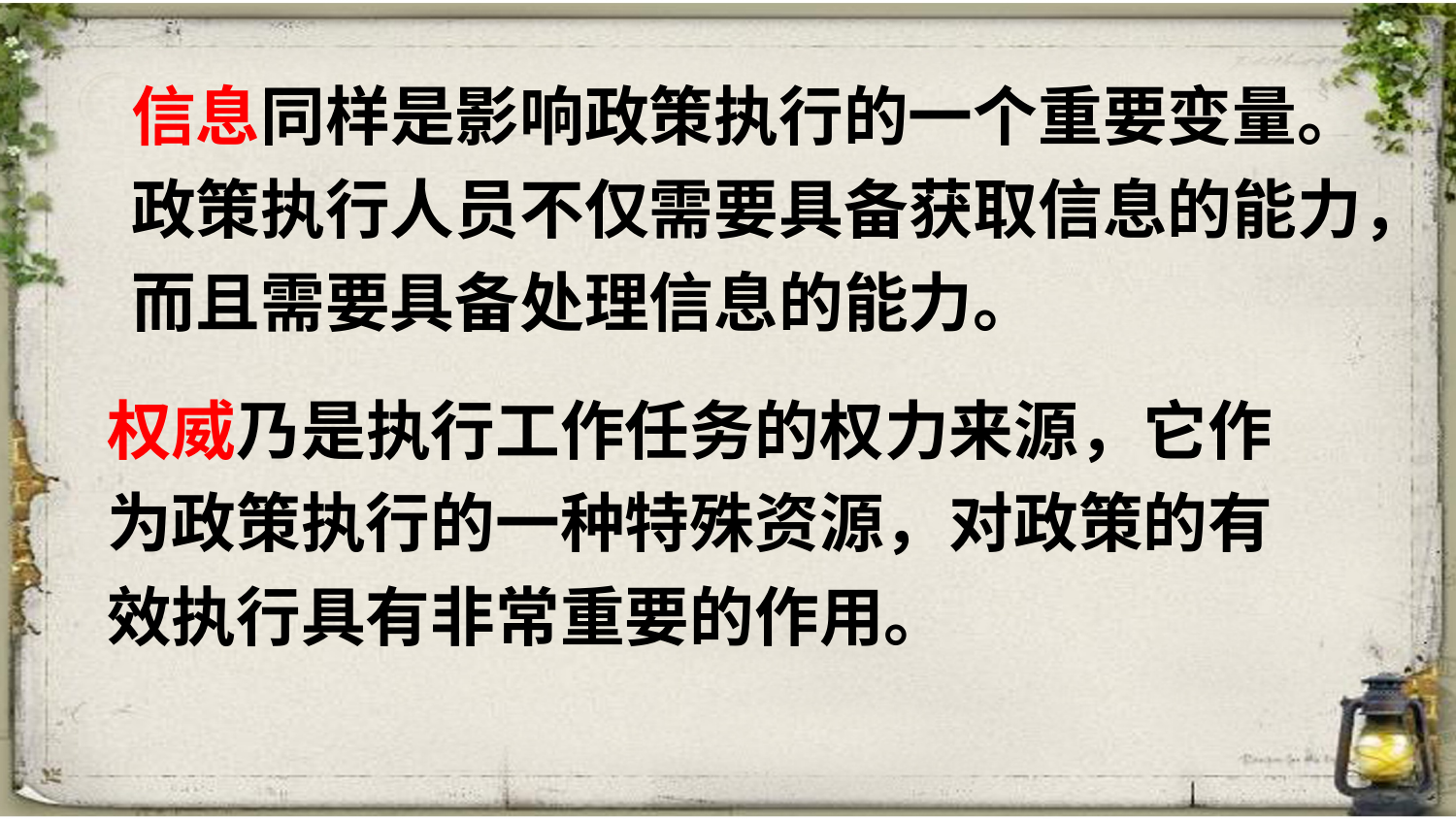

信息同样是影响政策执行的一个重要变量。
政策执行人员不仅需要具备获取信息的能力，
而且需要具备处理信息的能力。
权威乃是执行工作任务的权力来源，它作为政策执行的一种特殊资源，对政策的有效执行具有非常重要的作用。